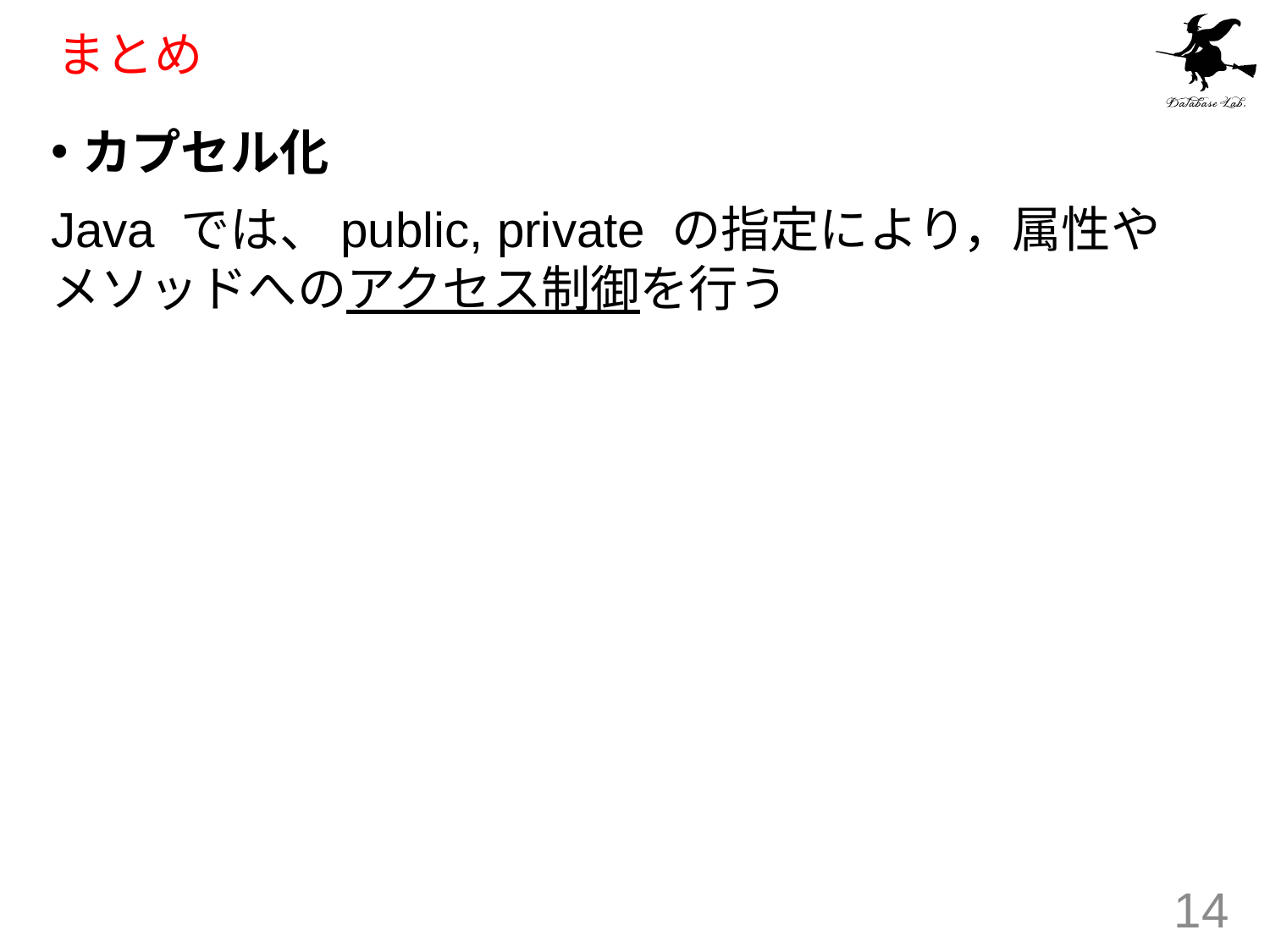

# まとめ
カプセル化
Java では、public, private の指定により，属性やメソッドへのアクセス制御を行う
14